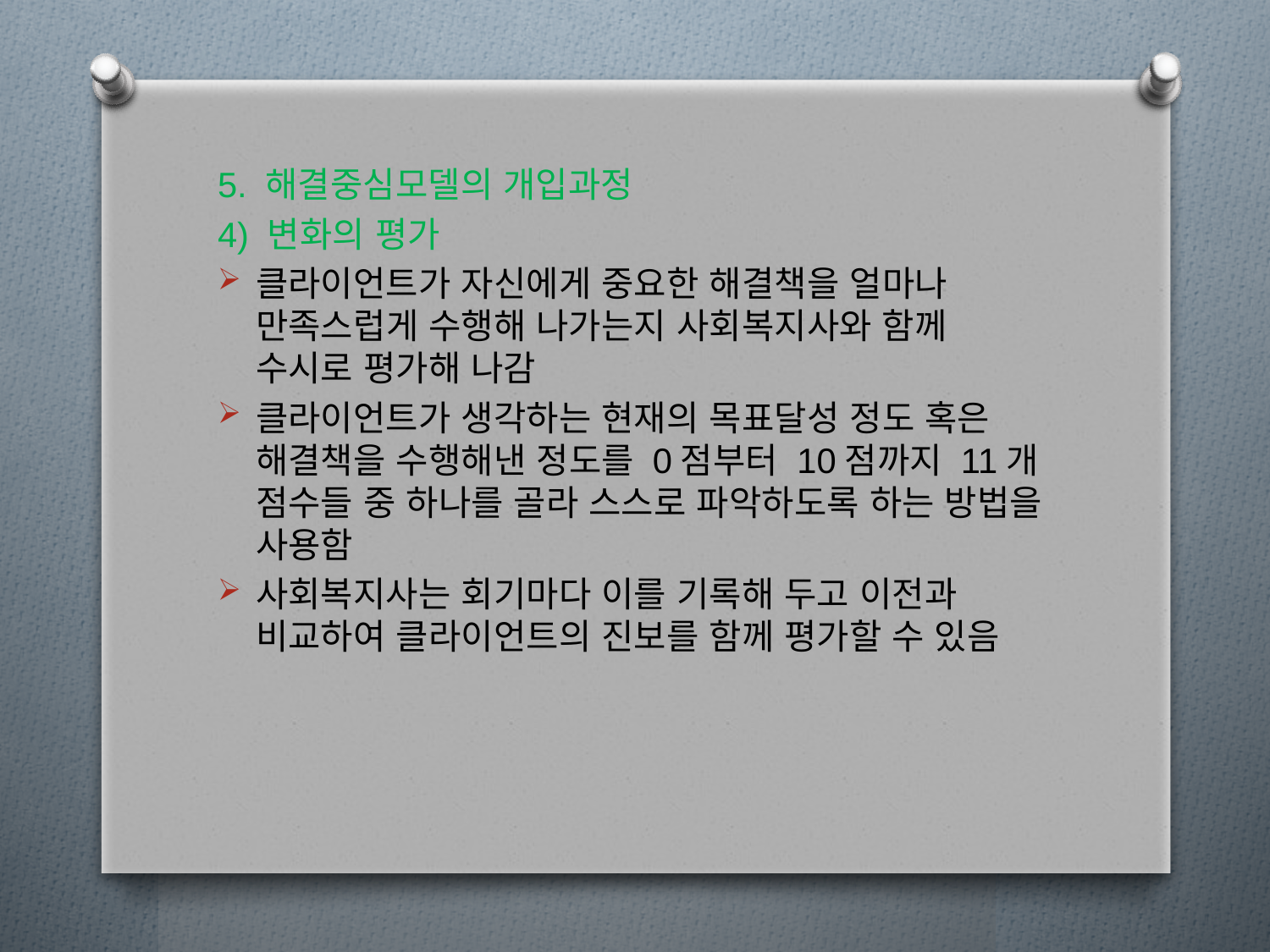

5. 해결중심모델의 개입과정
4) 변화의 평가
클라이언트가 자신에게 중요한 해결책을 얼마나 만족스럽게 수행해 나가는지 사회복지사와 함께 수시로 평가해 나감
클라이언트가 생각하는 현재의 목표달성 정도 혹은 해결책을 수행해낸 정도를 0점부터 10점까지 11개 점수들 중 하나를 골라 스스로 파악하도록 하는 방법을 사용함
사회복지사는 회기마다 이를 기록해 두고 이전과 비교하여 클라이언트의 진보를 함께 평가할 수 있음